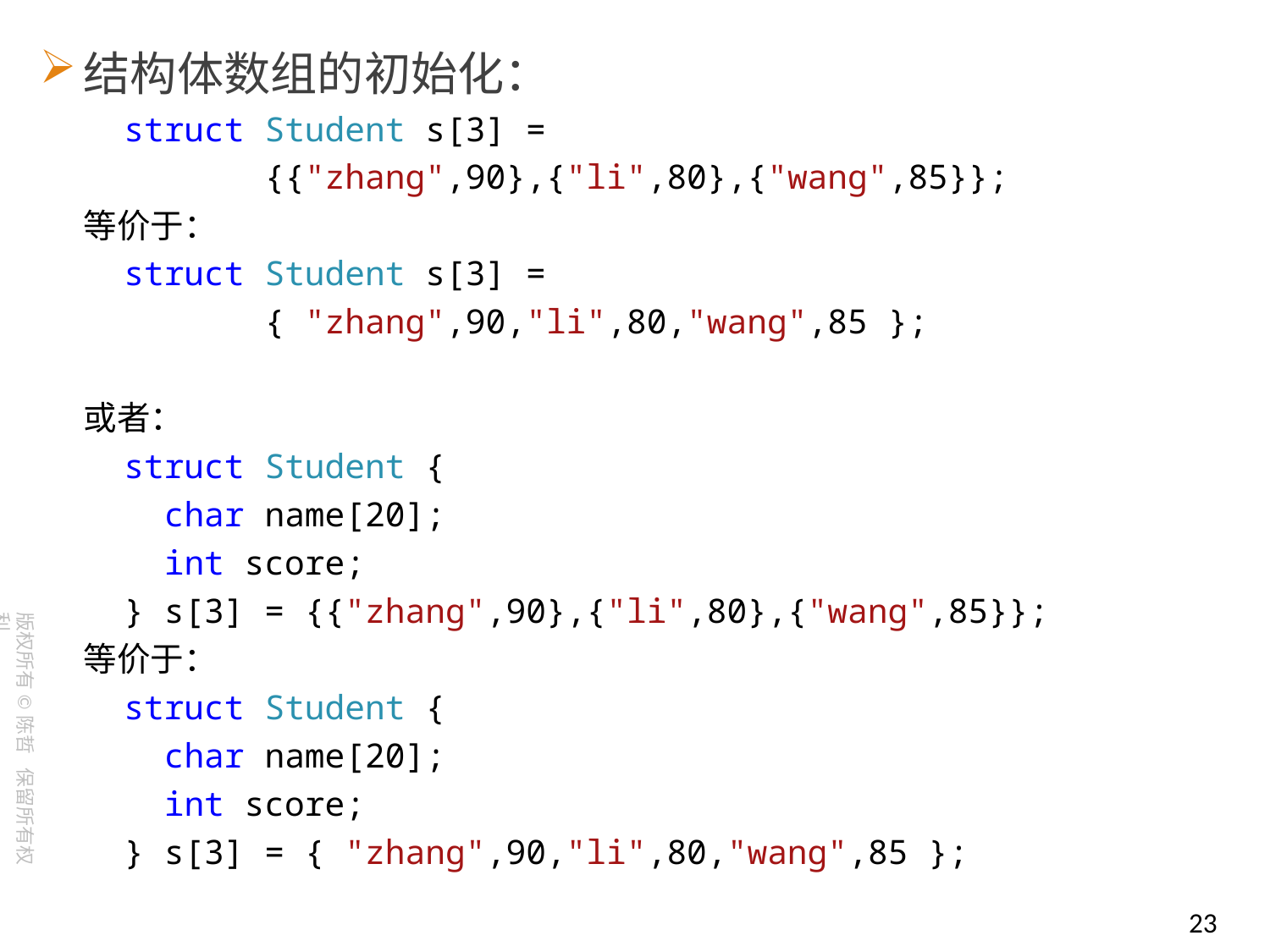

结构体数组的初始化：
  struct Student s[3] =
         {{"zhang",90},{"li",80},{"wang",85}};
等价于：
  struct Student s[3] =
         { "zhang",90,"li",80,"wang",85 };

或者：
  struct Student {
    char name[20];
    int score;
  } s[3] = {{"zhang",90},{"li",80},{"wang",85}};
等价于：
  struct Student {
    char name[20];
    int score;
  } s[3] = { "zhang",90,"li",80,"wang",85 };
23